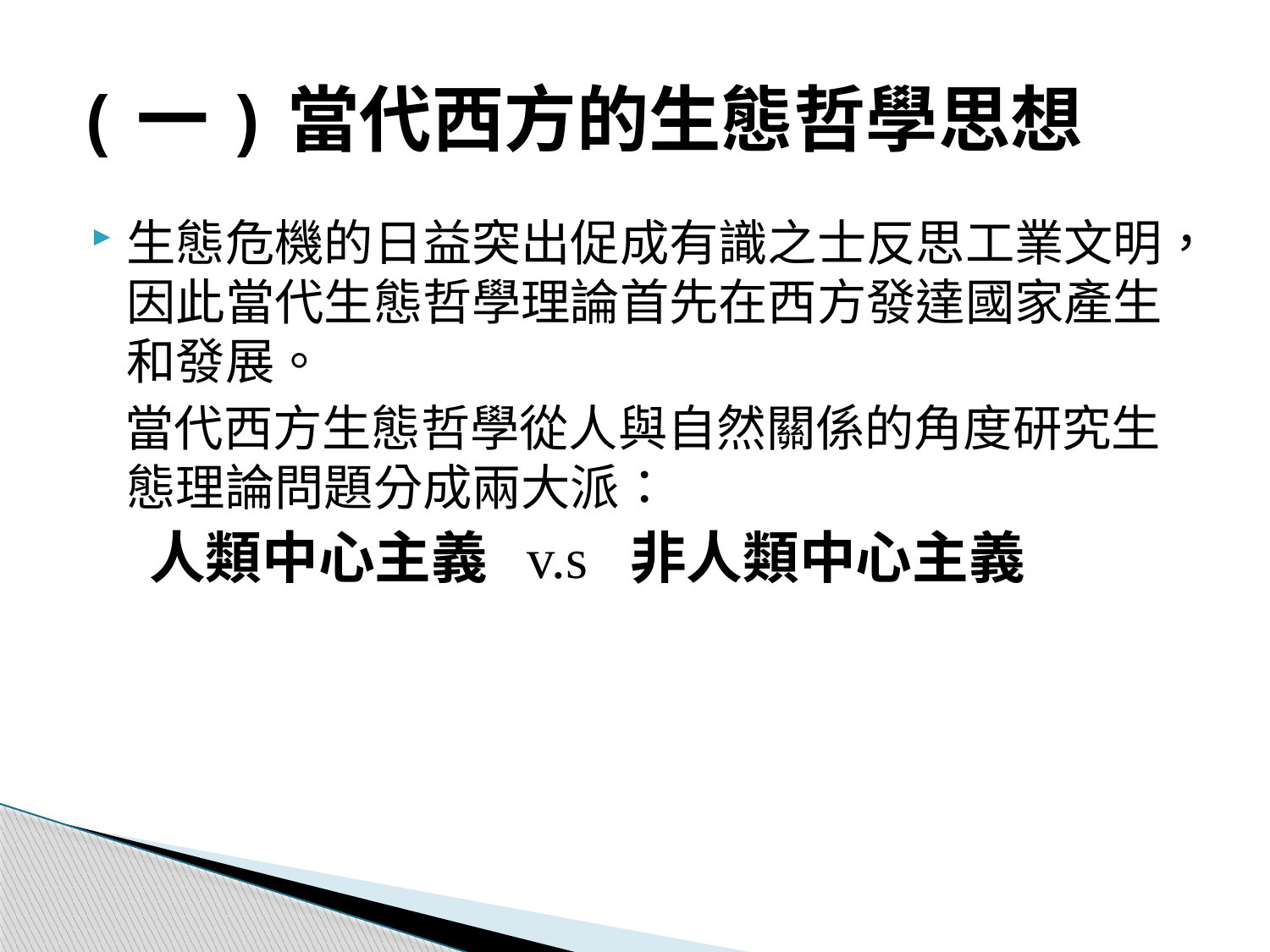

# (一)當代西方的生態哲學思想
生態危機的日益突出促成有識之士反思工業文明，因此當代生態哲學理論首先在西方發達國家產生和發展。
  當代西方生態哲學從人與自然關係的角度研究生態理論問題分成兩大派：
     人類中心主義  v.s  非人類中心主義